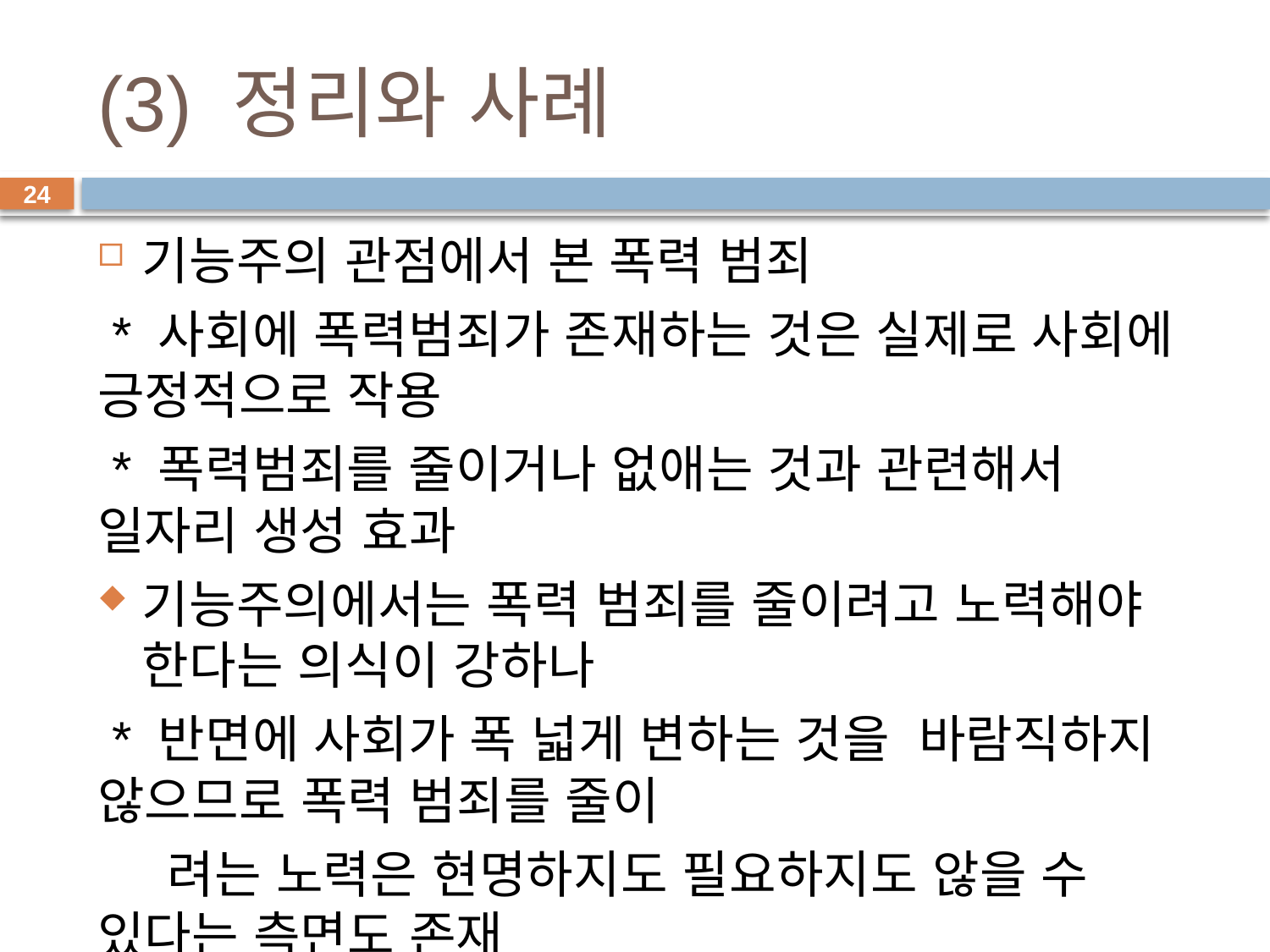

# (3) 정리와 사례
24
기능주의 관점에서 본 폭력 범죄
 * 사회에 폭력범죄가 존재하는 것은 실제로 사회에 긍정적으로 작용
 * 폭력범죄를 줄이거나 없애는 것과 관련해서 일자리 생성 효과
기능주의에서는 폭력 범죄를 줄이려고 노력해야 한다는 의식이 강하나
 * 반면에 사회가 폭 넓게 변하는 것을  바람직하지 않으므로 폭력 범죄를 줄이
    려는 노력은 현명하지도 필요하지도 않을 수 있다는 측면도 존재
 * 모든 사회현상을 기능적으로 볼려는 시도